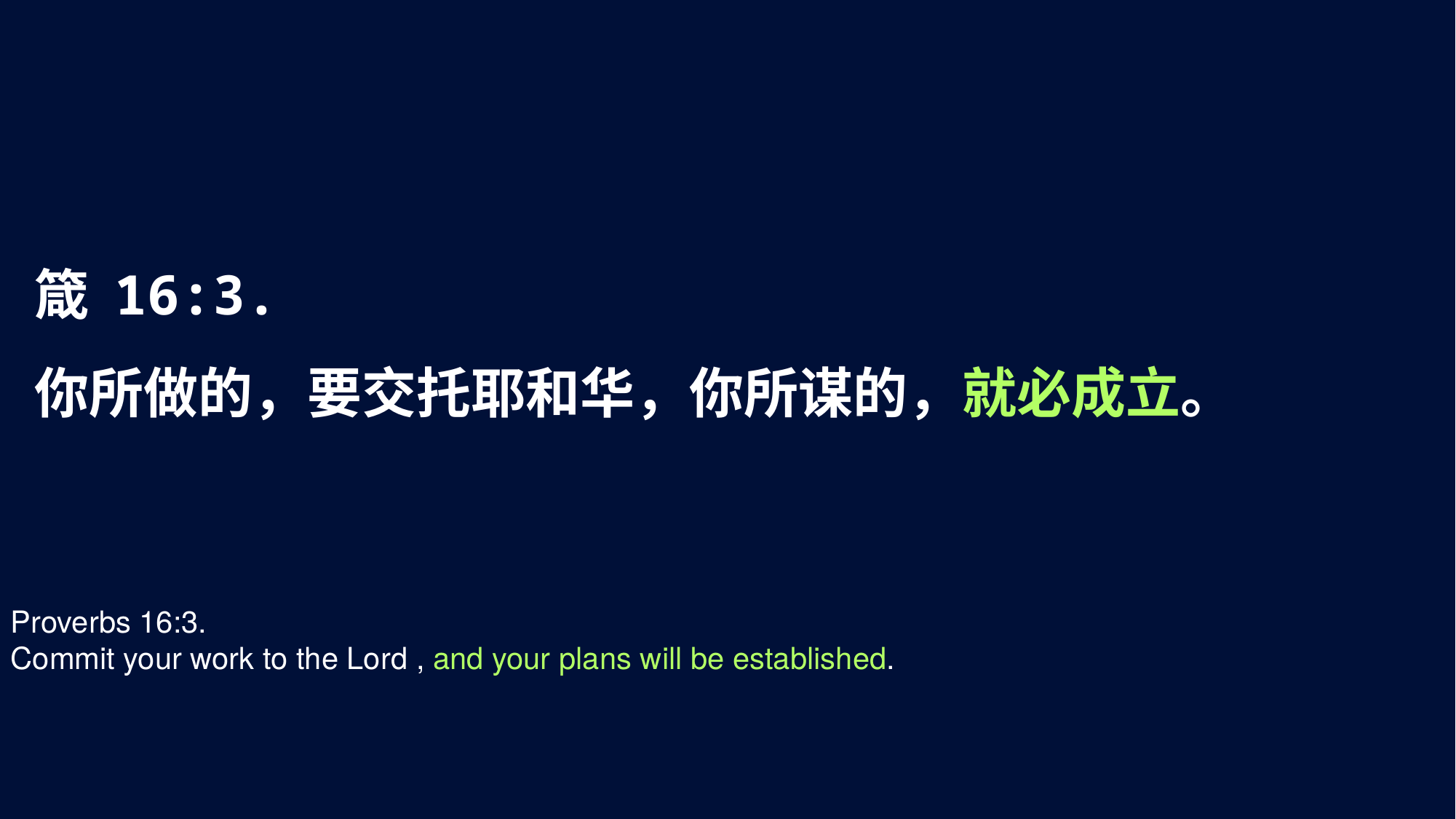

箴 16:3.
你所做的，要交托耶和华，你所谋的，就必成立。

Proverbs 16:3.
Commit your work to the Lord , and your plans will be established.